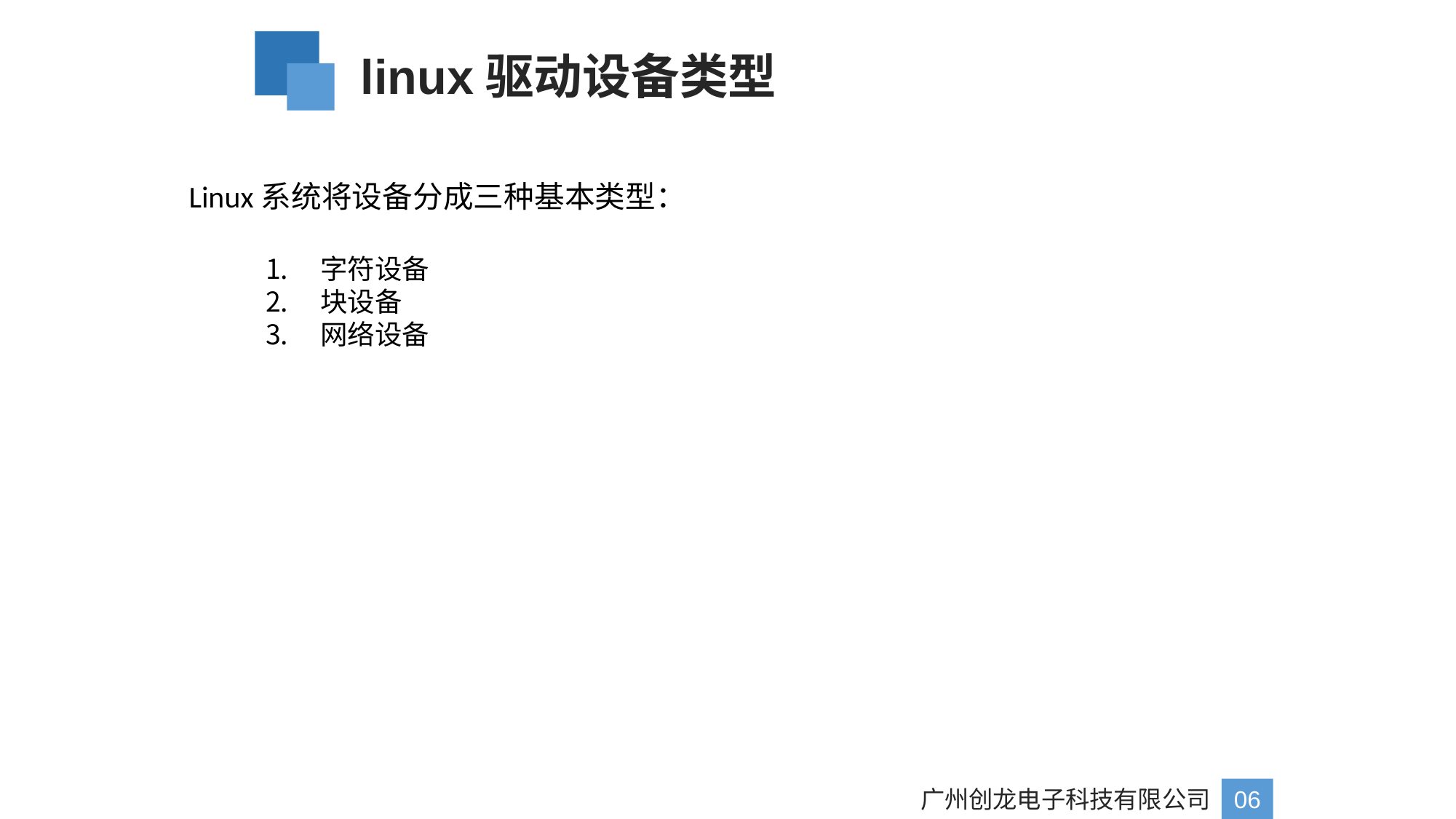

linux驱动设备类型
Linux系统将设备分成三种基本类型：
字符设备
块设备
网络设备
广州创龙电子科技有限公司
06